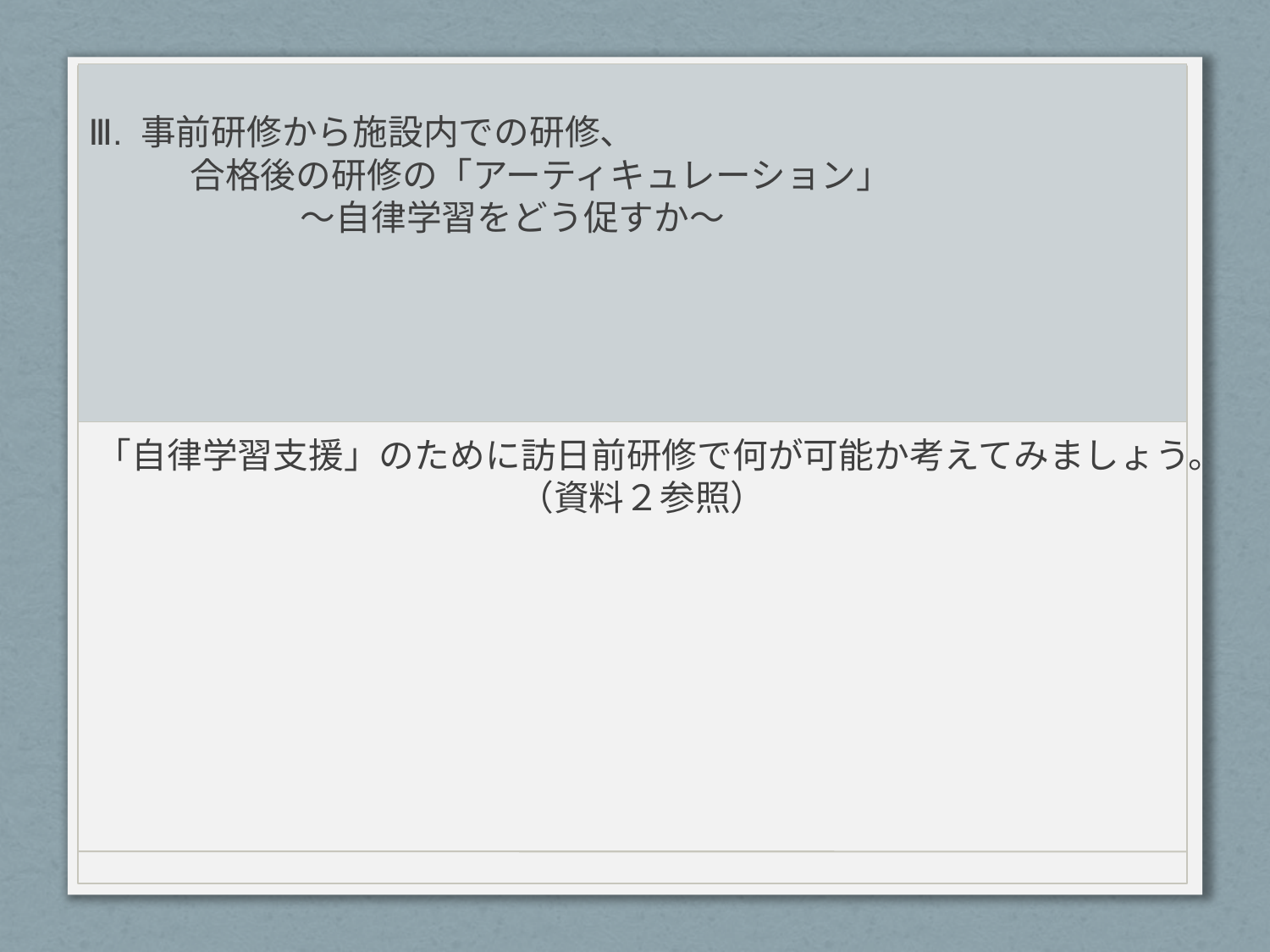

# Ⅲ. 事前研修から施設内での研修、 合格後の研修の「アーティキュレーション」 　　　　　　〜自律学習をどう促すか〜
「自律学習支援」のために訪日前研修で何が可能か考えてみましょう。（資料２参照）